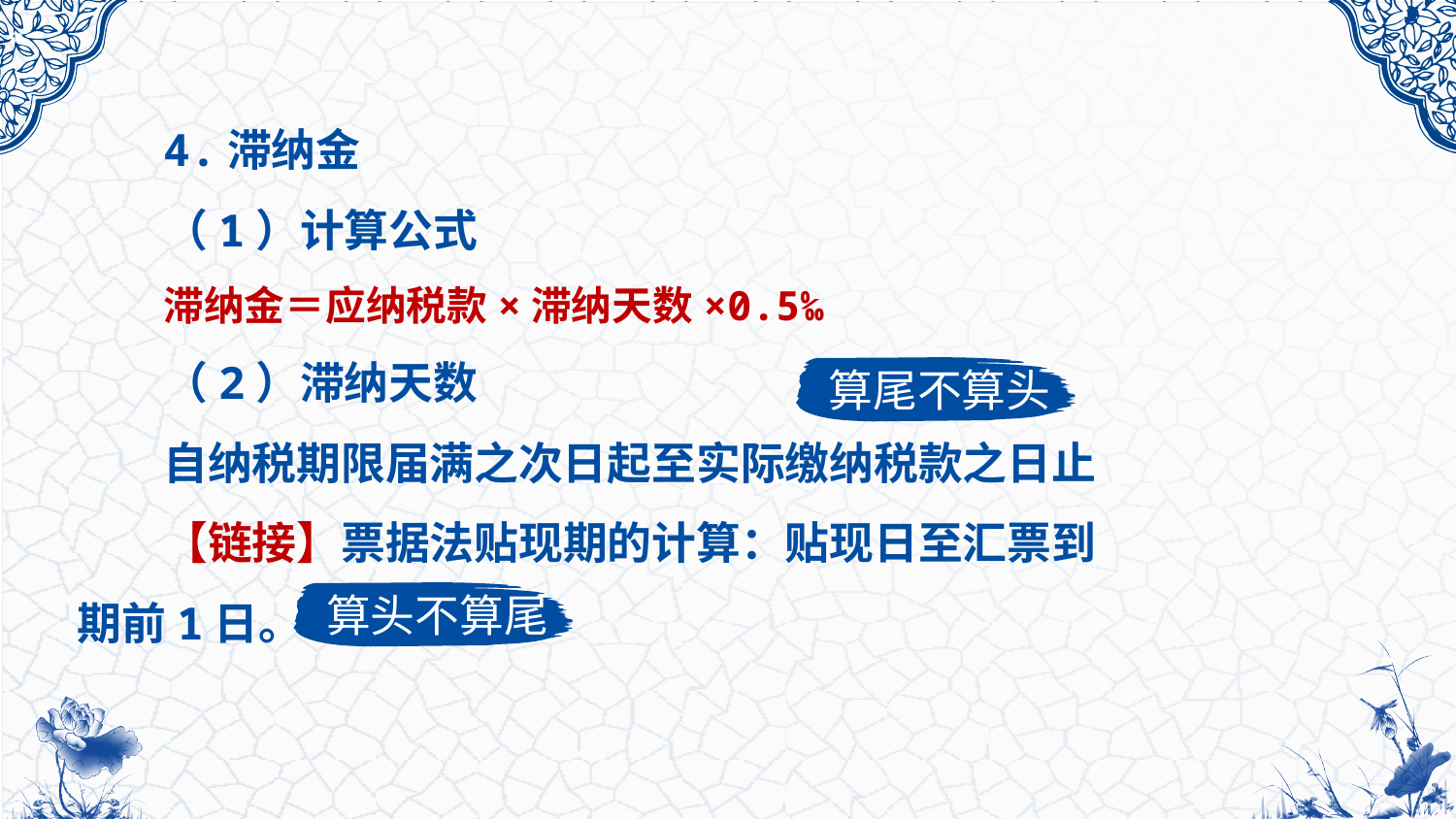

4.滞纳金
（1）计算公式
滞纳金＝应纳税款×滞纳天数×0.5‰
（2）滞纳天数
自纳税期限届满之次日起至实际缴纳税款之日止
【链接】票据法贴现期的计算：贴现日至汇票到期前1日。
算尾不算头

算头不算尾